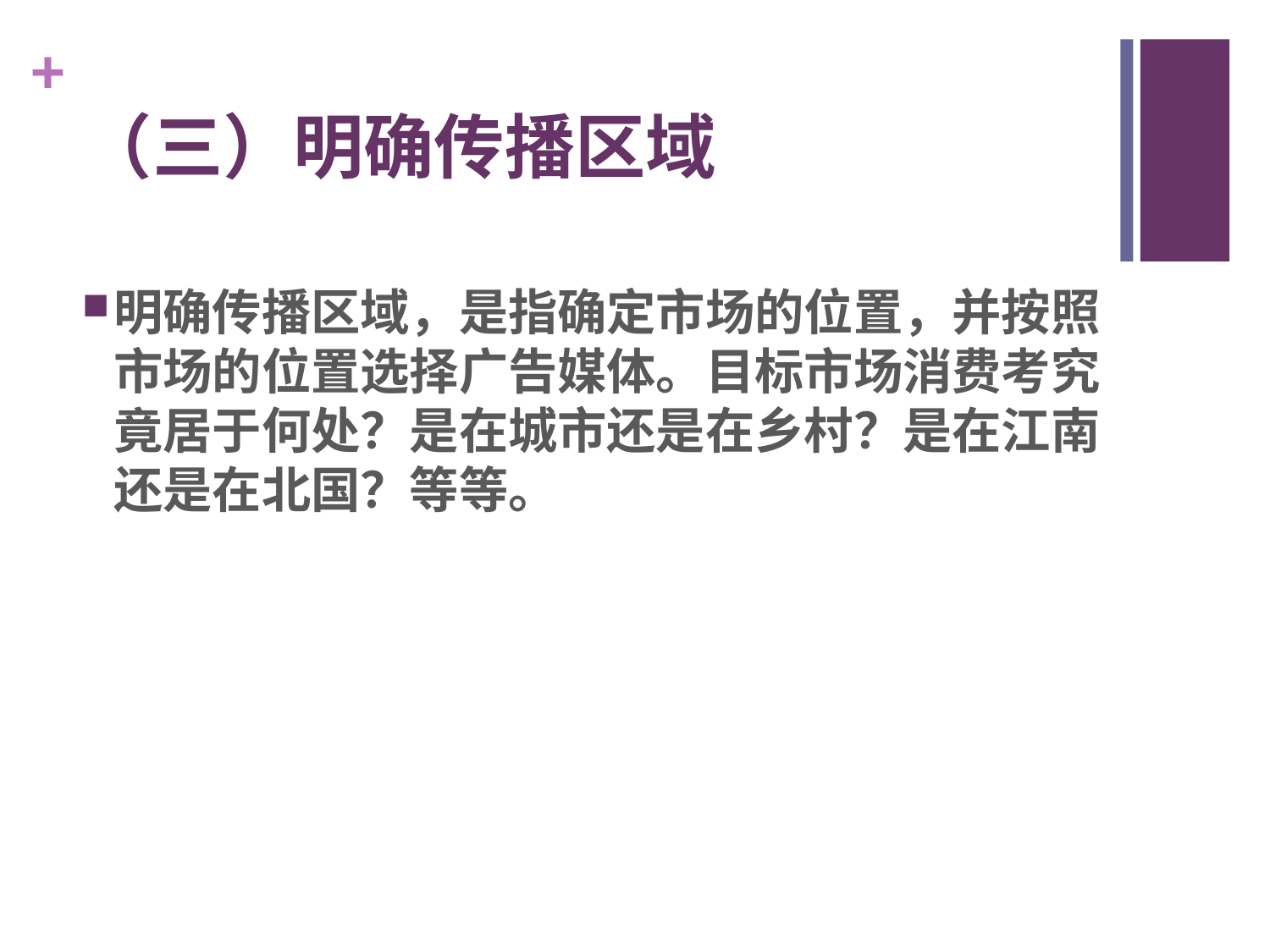

# （三）明确传播区域
明确传播区域，是指确定市场的位置，并按照市场的位置选择广告媒体。目标市场消费考究竟居于何处？是在城市还是在乡村？是在江南还是在北国？等等。